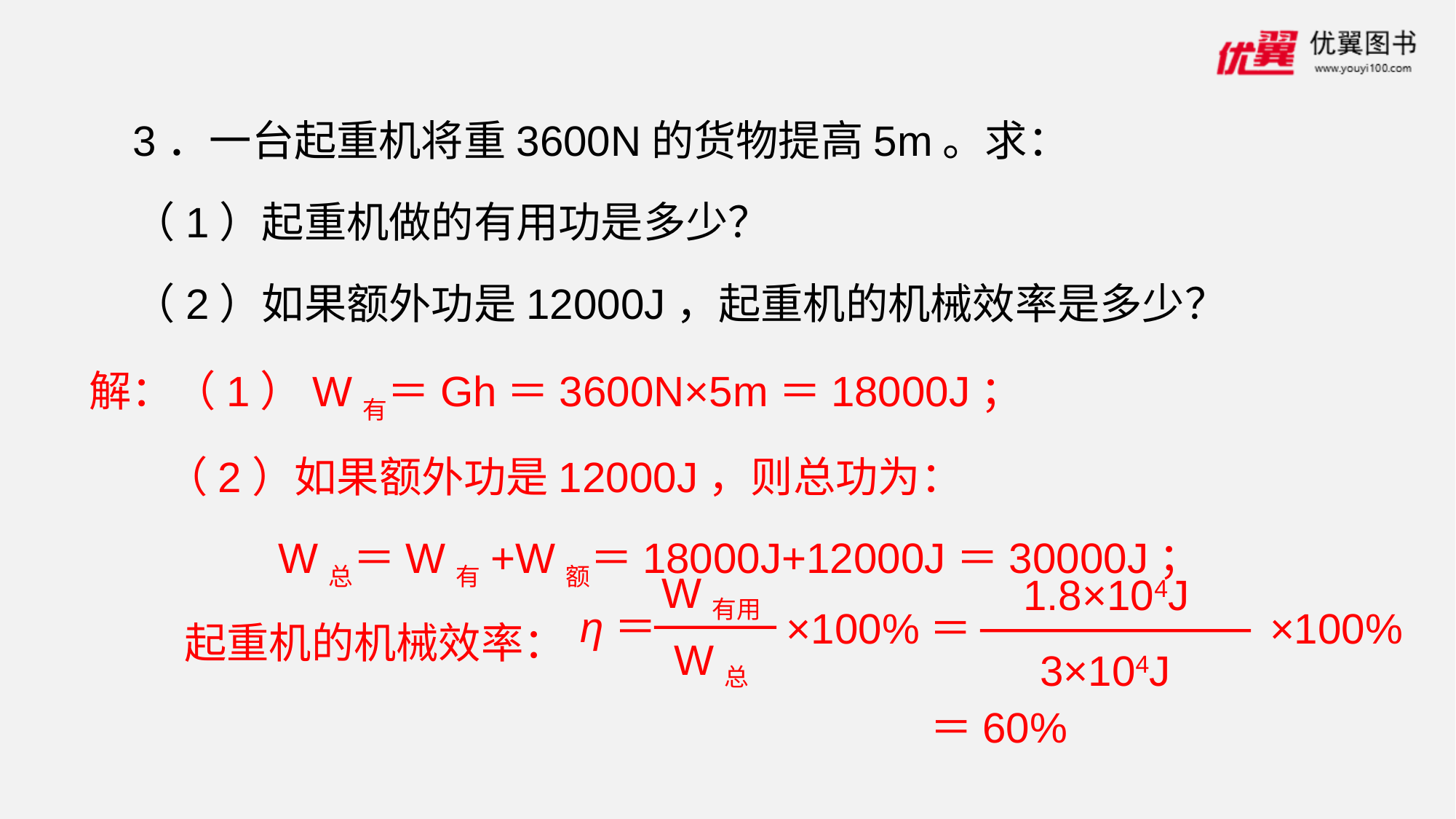

3．一台起重机将重3600N的货物提高5m。求：
（1）起重机做的有用功是多少？
（2）如果额外功是12000J，起重机的机械效率是多少？
解：（1）W有＝Gh＝3600N×5m＝18000J；
       （2）如果额外功是12000J，则总功为：
                W总＝W有+W额＝18000J+12000J＝30000J；
         起重机的机械效率：
W有用

W总
1.8×104J
η＝
×100%＝
×100%

3×104J
＝60%